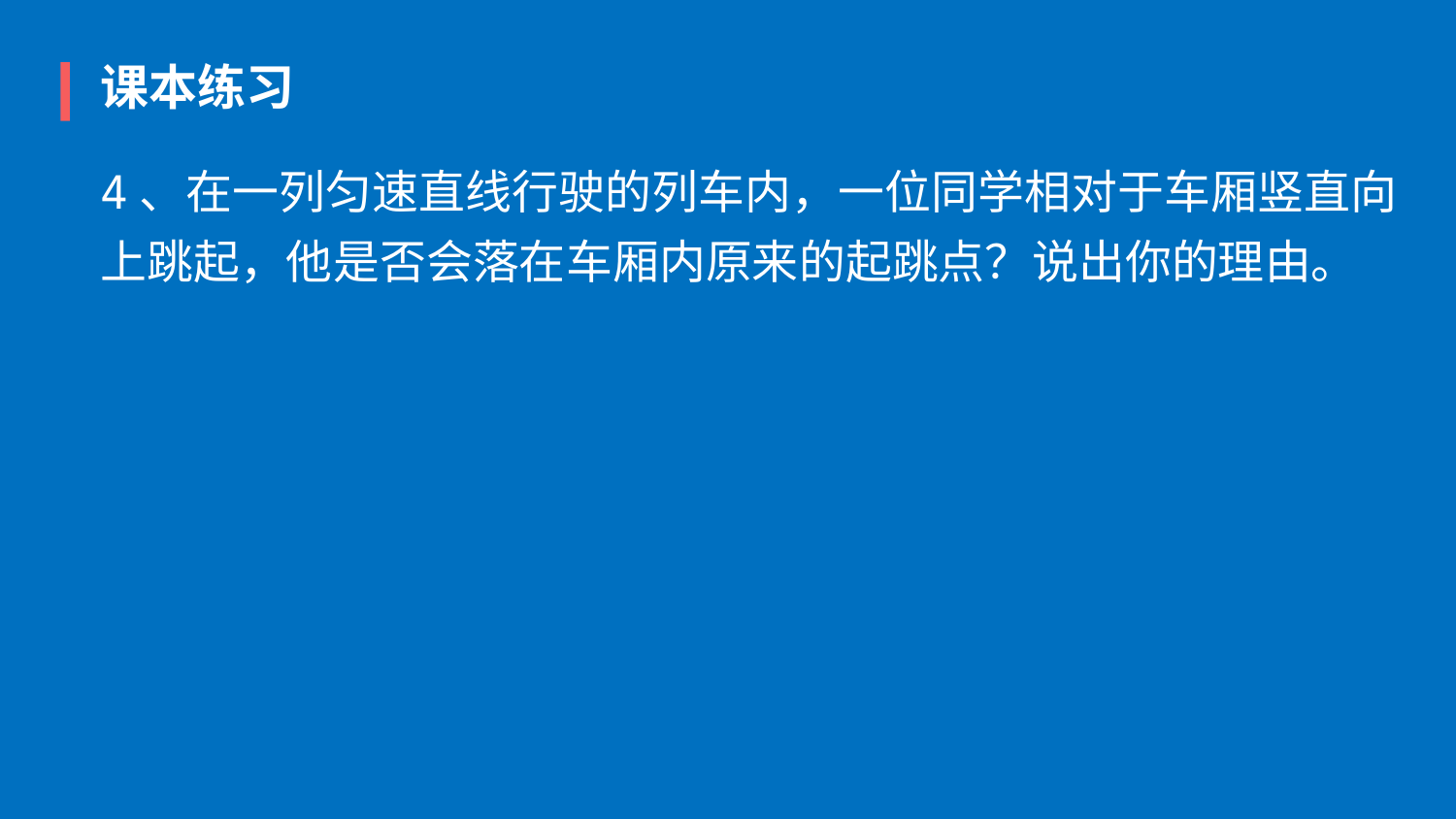

课本练习

4、在一列匀速直线行驶的列车内，一位同学相对于车厢竖直向上跳起，他是否会落在车厢内原来的起跳点？说出你的理由。